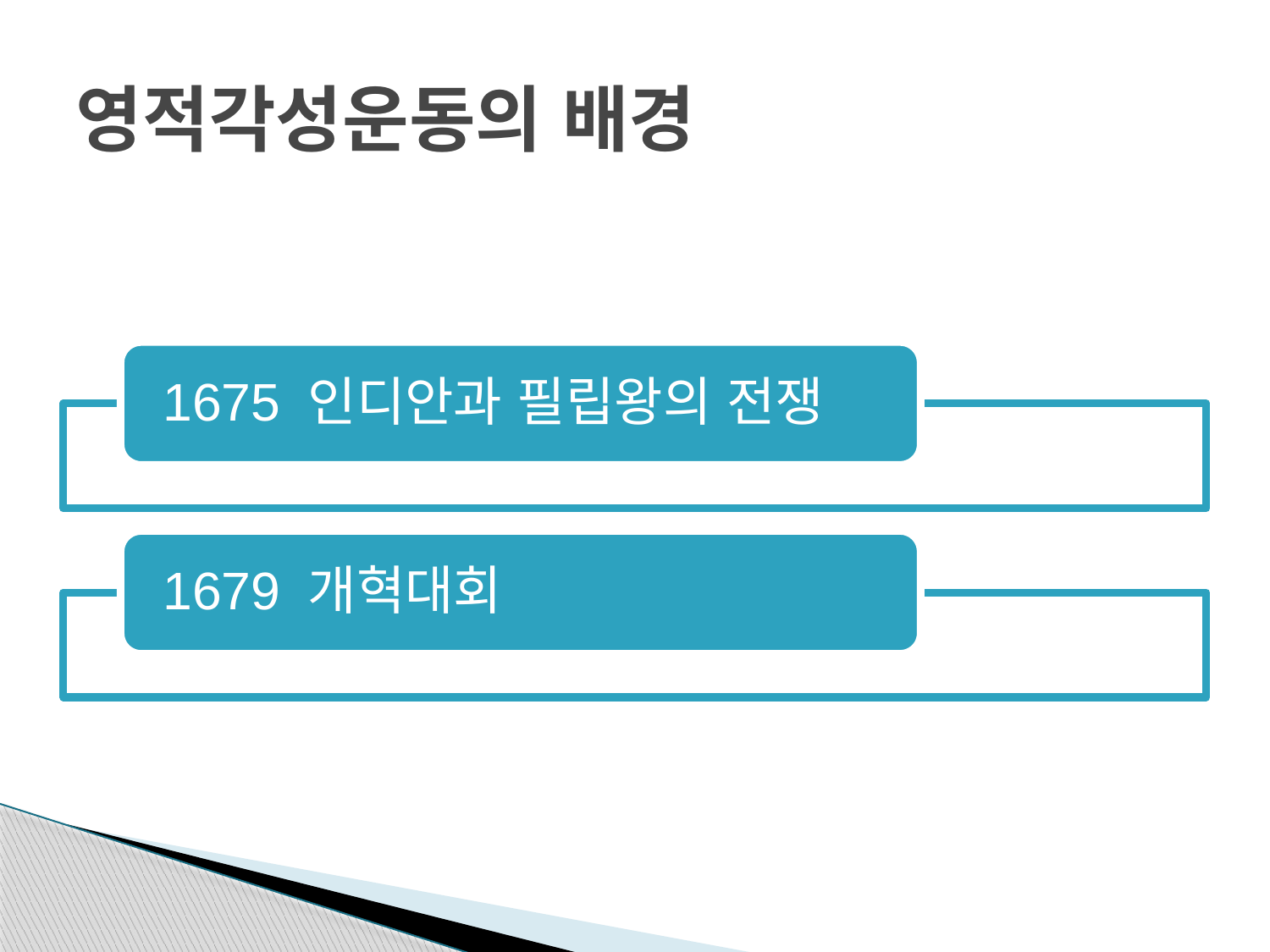

# 영적각성운동의 배경
1675 인디안과 필립왕의 전쟁
1679 개혁대회